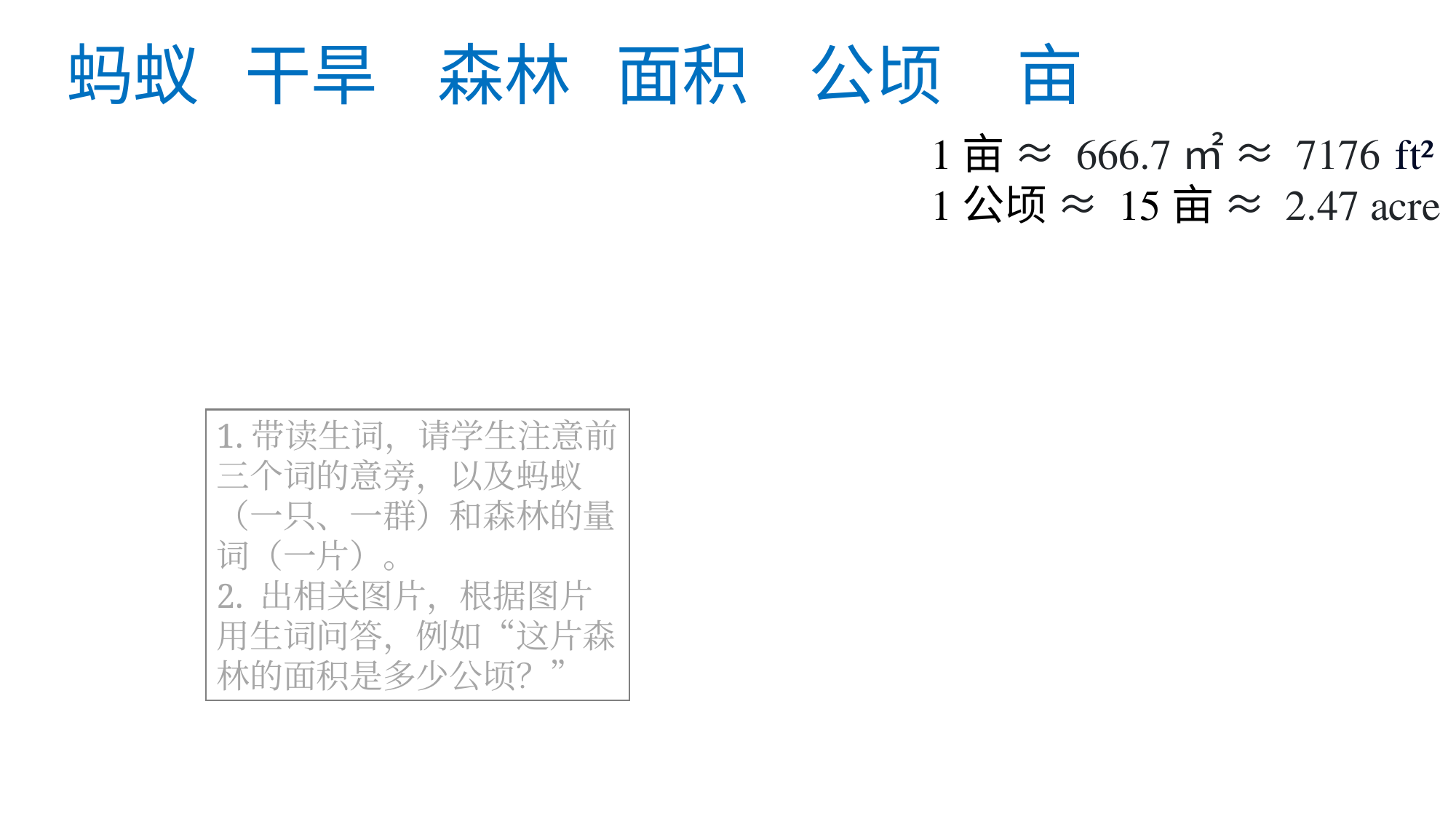

# 蚂蚁   干旱    森林   面积    公顷     亩
1亩 ≈ 666.7㎡ ≈ 7176 ft²
1公顷 ≈ 15亩 ≈ 2.47 acre
1.带读生词，请学生注意前三个词的意旁，以及蚂蚁（一只、一群）和森林的量词（一片）。
2. 出相关图片，根据图片用生词问答，例如“这片森林的面积是多少公顷？”